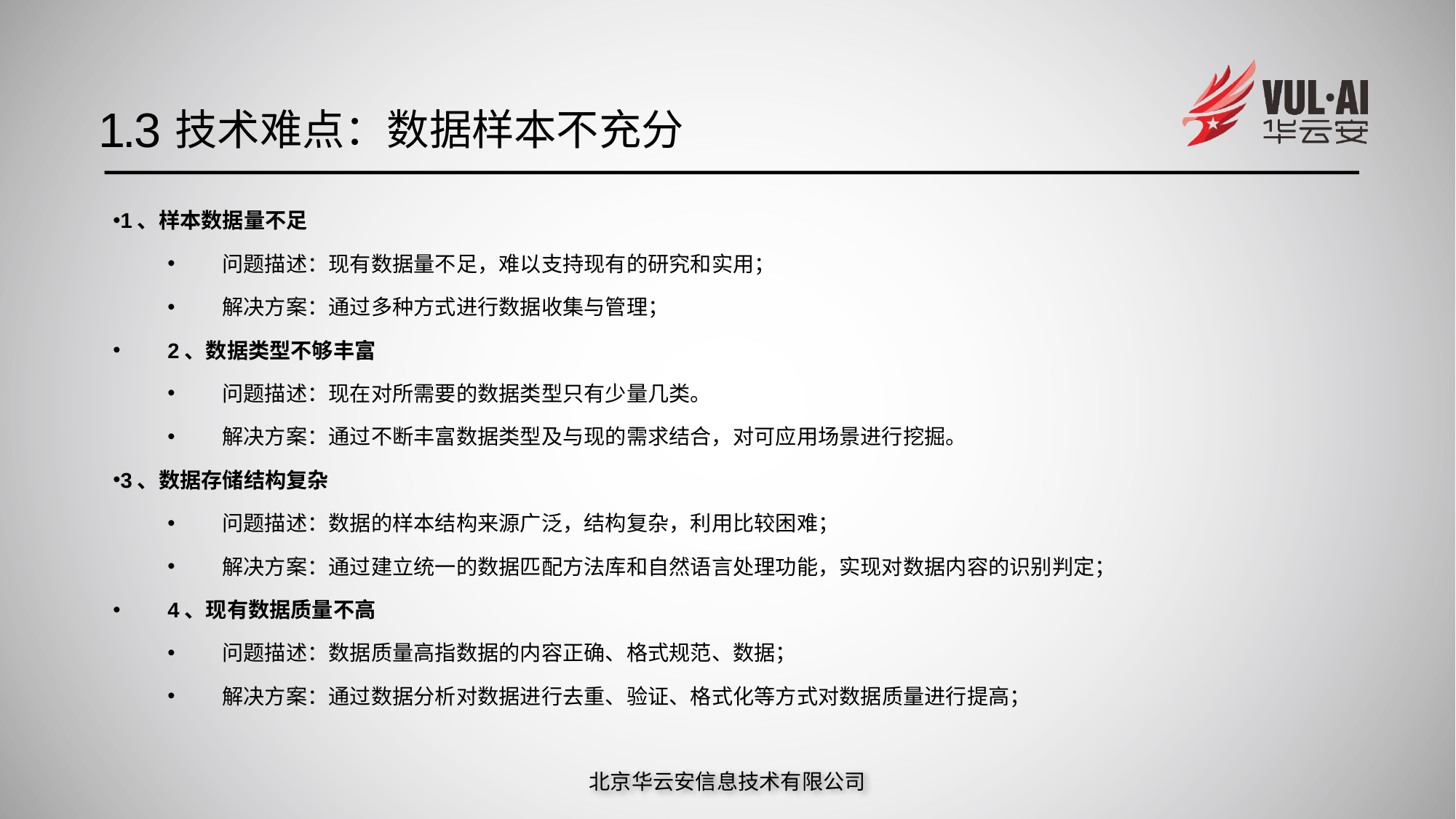

1.3
技术难点：数据样本不充分
1、样本数据量不足
问题描述：现有数据量不足，难以支持现有的研究和实用；
解决方案：通过多种方式进行数据收集与管理；
2、数据类型不够丰富
问题描述：现在对所需要的数据类型只有少量几类。
解决方案：通过不断丰富数据类型及与现的需求结合，对可应用场景进行挖掘。
3、数据存储结构复杂
问题描述：数据的样本结构来源广泛，结构复杂，利用比较困难；
解决方案：通过建立统一的数据匹配方法库和自然语言处理功能，实现对数据内容的识别判定；
4、现有数据质量不高
问题描述：数据质量高指数据的内容正确、格式规范、数据；
解决方案：通过数据分析对数据进行去重、验证、格式化等方式对数据质量进行提高；

北京华云安信息技术有限公司
6